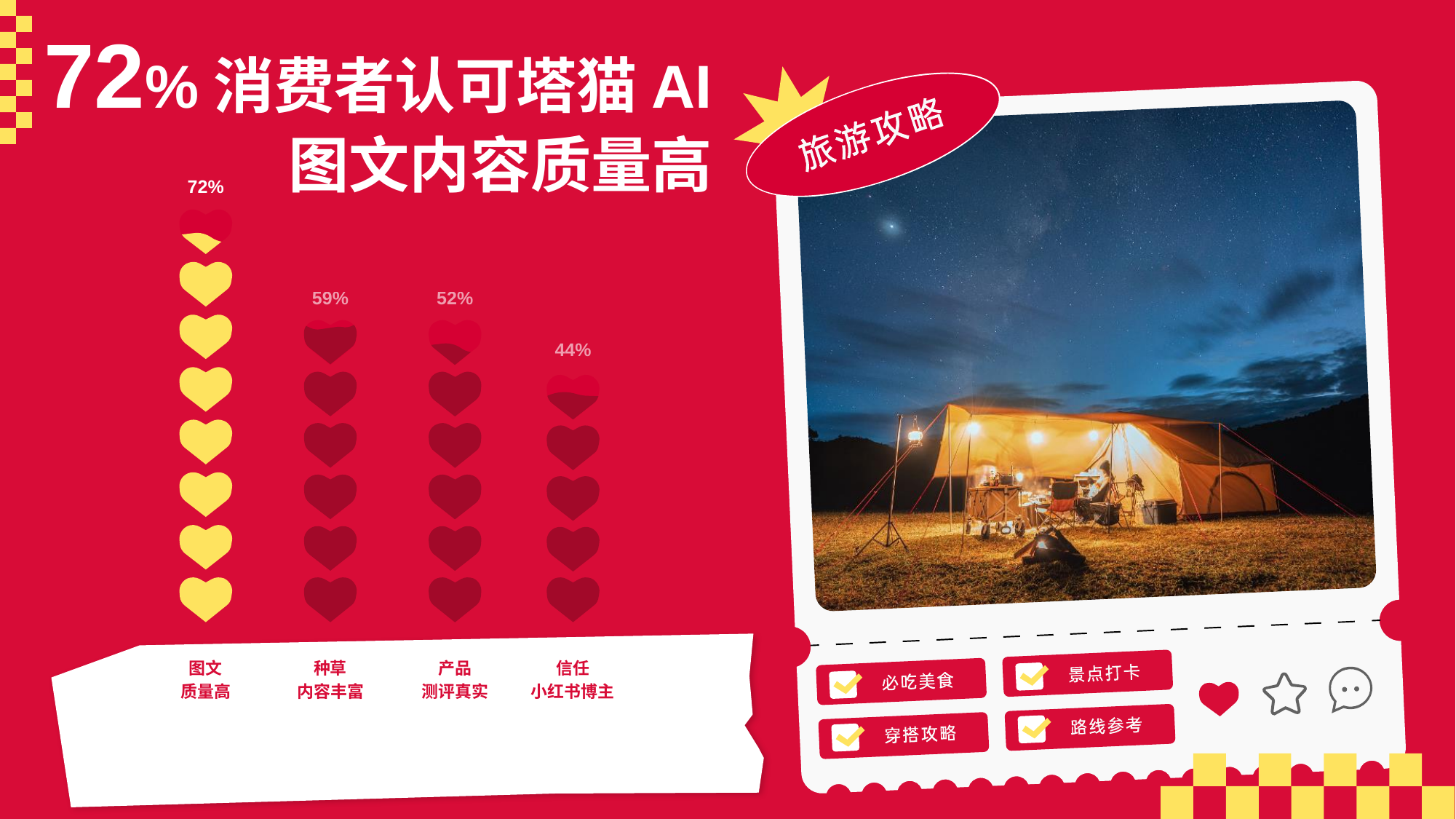

72%消费者认可塔猫AI
图文内容质量高

72%

图文
质量高
59%

种草
内容丰富
52%

产品
测评真实
44%

信任
小红书博主